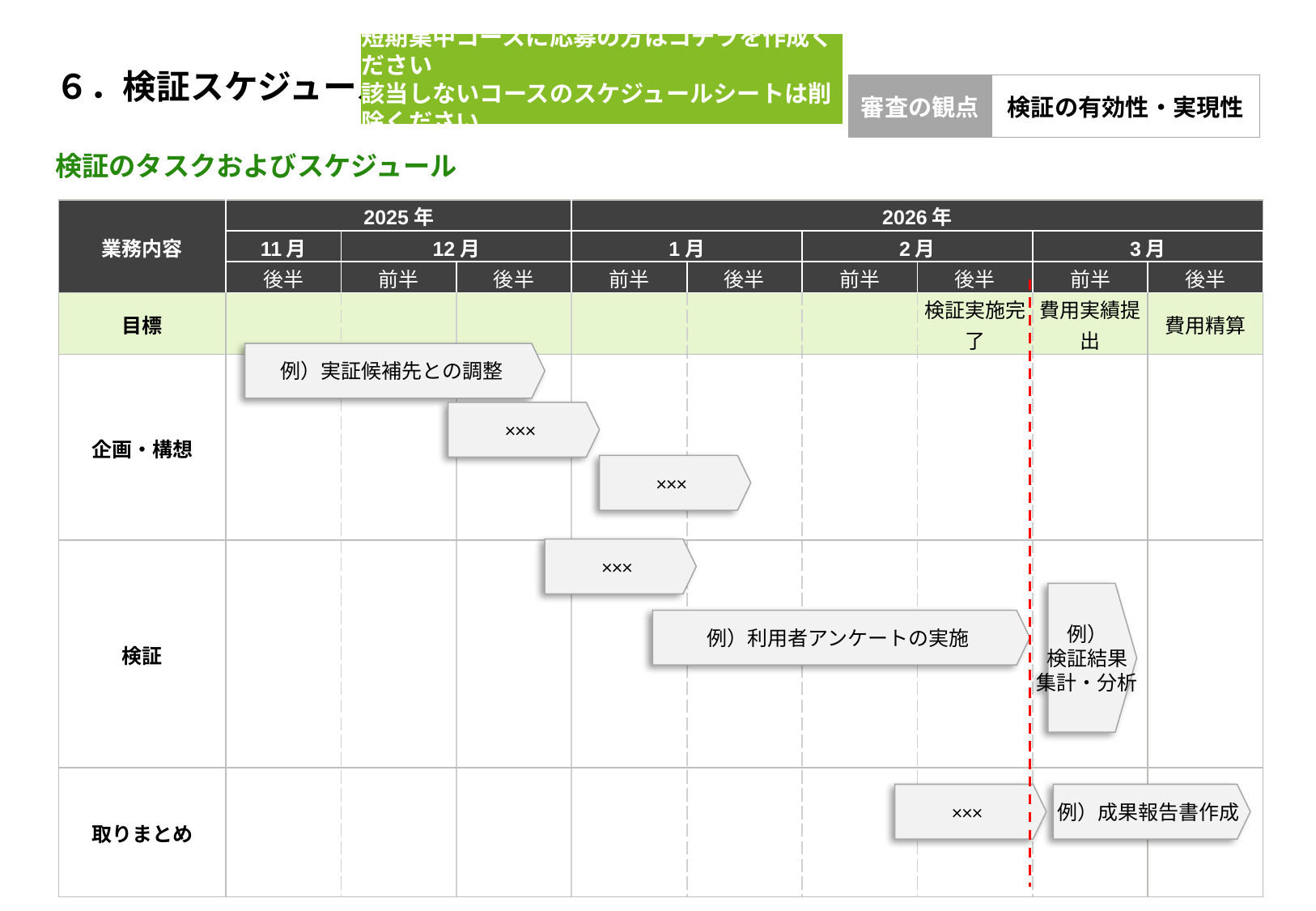

# ６．検証スケジュール
短期集中コースに応募の方はコチラを作成ください
該当しないコースのスケジュールシートは削除ください
審査の観点
検証の有効性・実現性
検証のタスクおよびスケジュール
| 業務内容 | 2025年 |  |  | 2026年 |  |  |  |  |  |
| --- | --- | --- | --- | --- | --- | --- | --- | --- | --- |
|  | 11月 | 12月 |  | 1月 |  | 2月 |  | 3月 |  |
|  | 後半 | 前半 | 後半 | 前半 | 後半 | 前半 | 後半 | 前半 | 後半 |
| 目標 |  |  |  |  |  |  | 検証実施完了 | 費用実績提出 | 費用精算 |
| 企画・構想 |  |  |  |  |  |  |  |  |  |
| 検証 |  |  |  |  |  |  |  |  |  |
| 取りまとめ |  |  |  |  |  |  |  |  |  |
例）実証候補先との調整
×××
×××
×××
例）
検証結果
集計・分析
例）利用者アンケートの実施
×××
例）成果報告書作成
11
PoC Ground Tokyo